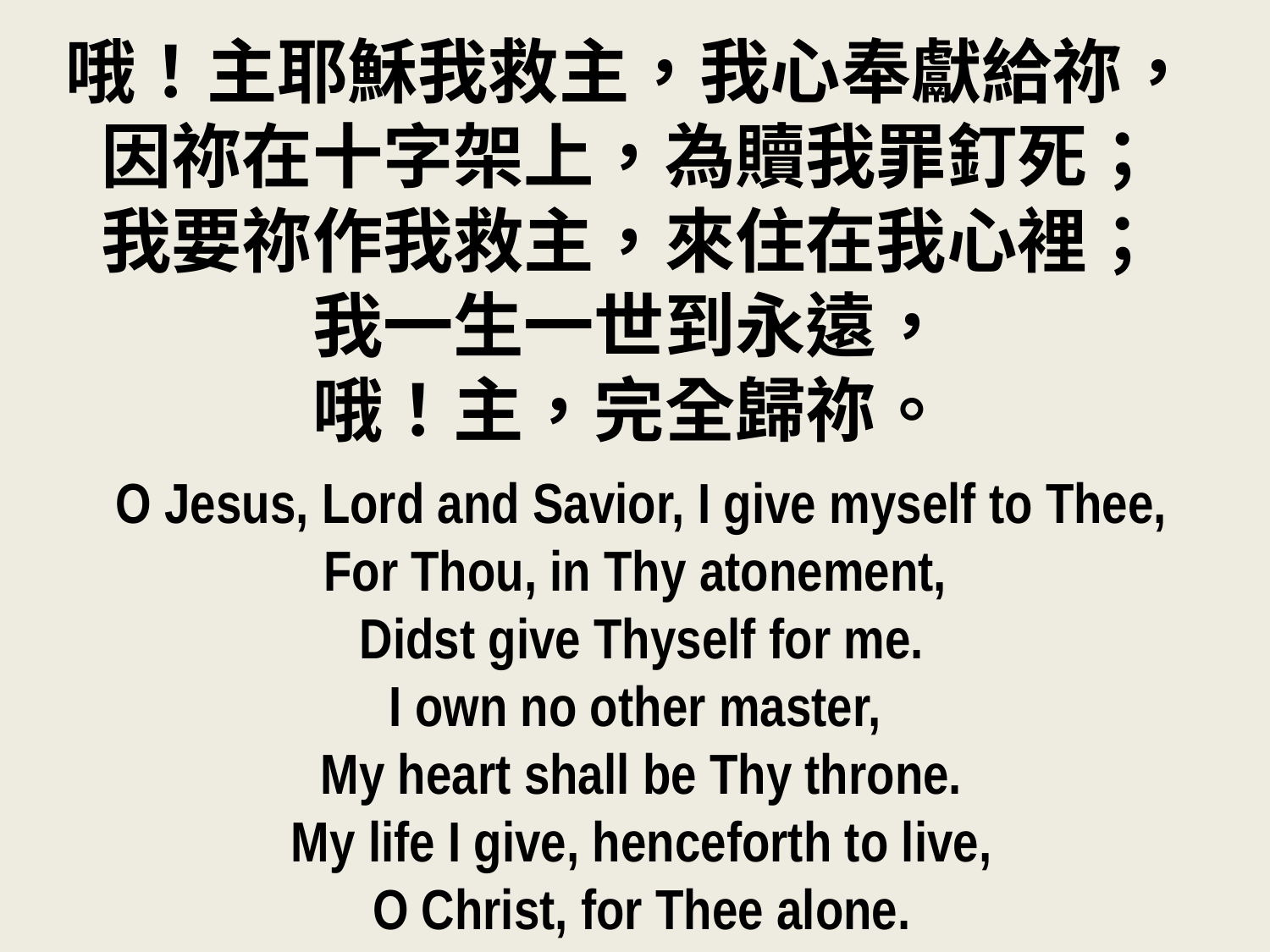

哦！主耶穌我救主，我心奉獻給祢，
因祢在十字架上，為贖我罪釘死；
我要祢作我救主，來住在我心裡；
我一生一世到永遠，
哦！主，完全歸祢。
O Jesus, Lord and Savior, I give myself to Thee,
For Thou, in Thy atonement,
Didst give Thyself for me.
I own no other master,
My heart shall be Thy throne.
My life I give, henceforth to live,
O Christ, for Thee alone.